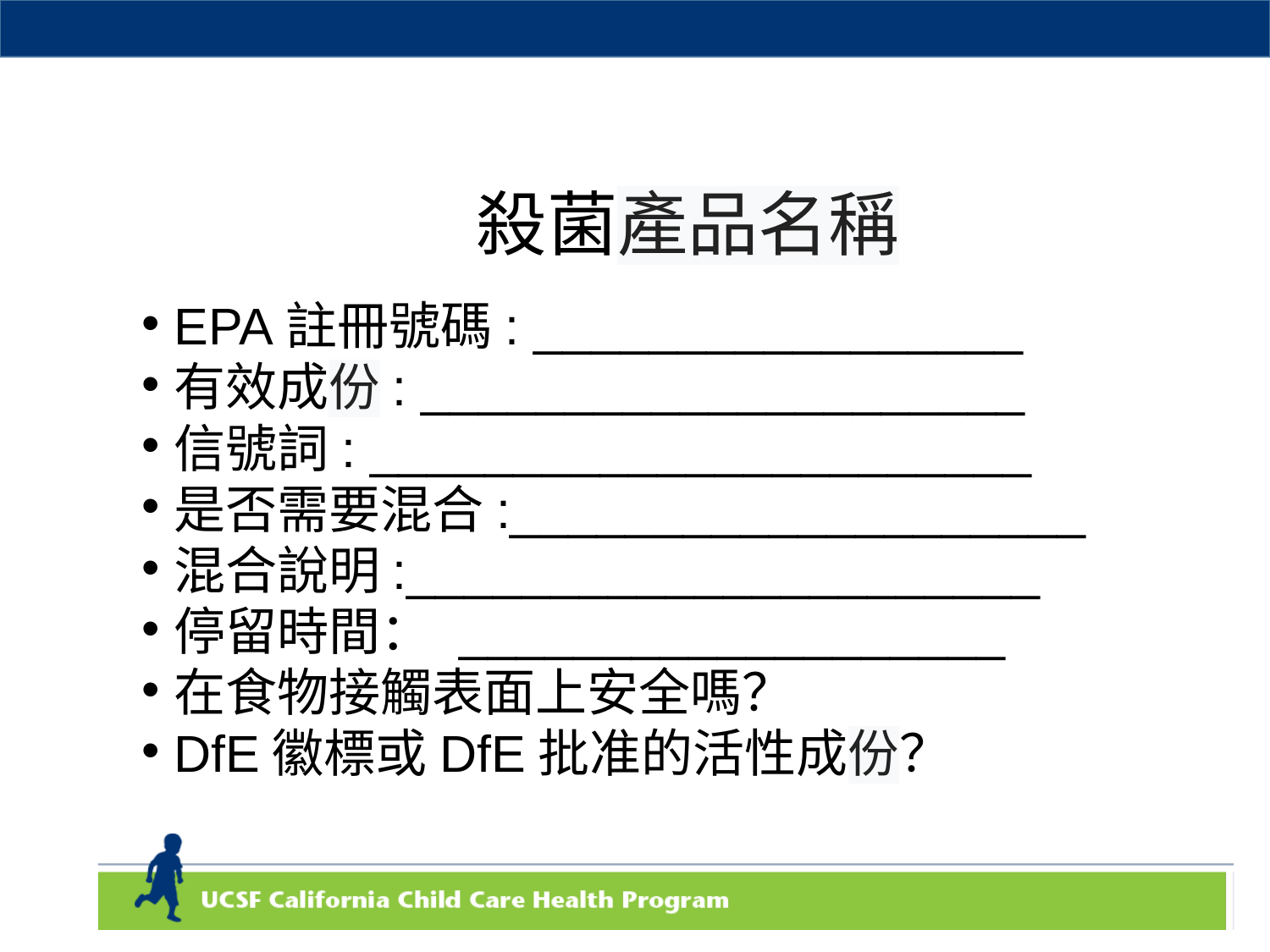

# 殺菌產品名稱

EPA註冊號碼: _________________
有效成份: _____________________
信號詞: _______________________
是否需要混合:____________________
混合說明:______________________
停留時間： ___________________
在食物接觸表面上安全嗎？
DfE徽標或DfE批准的活性成份？